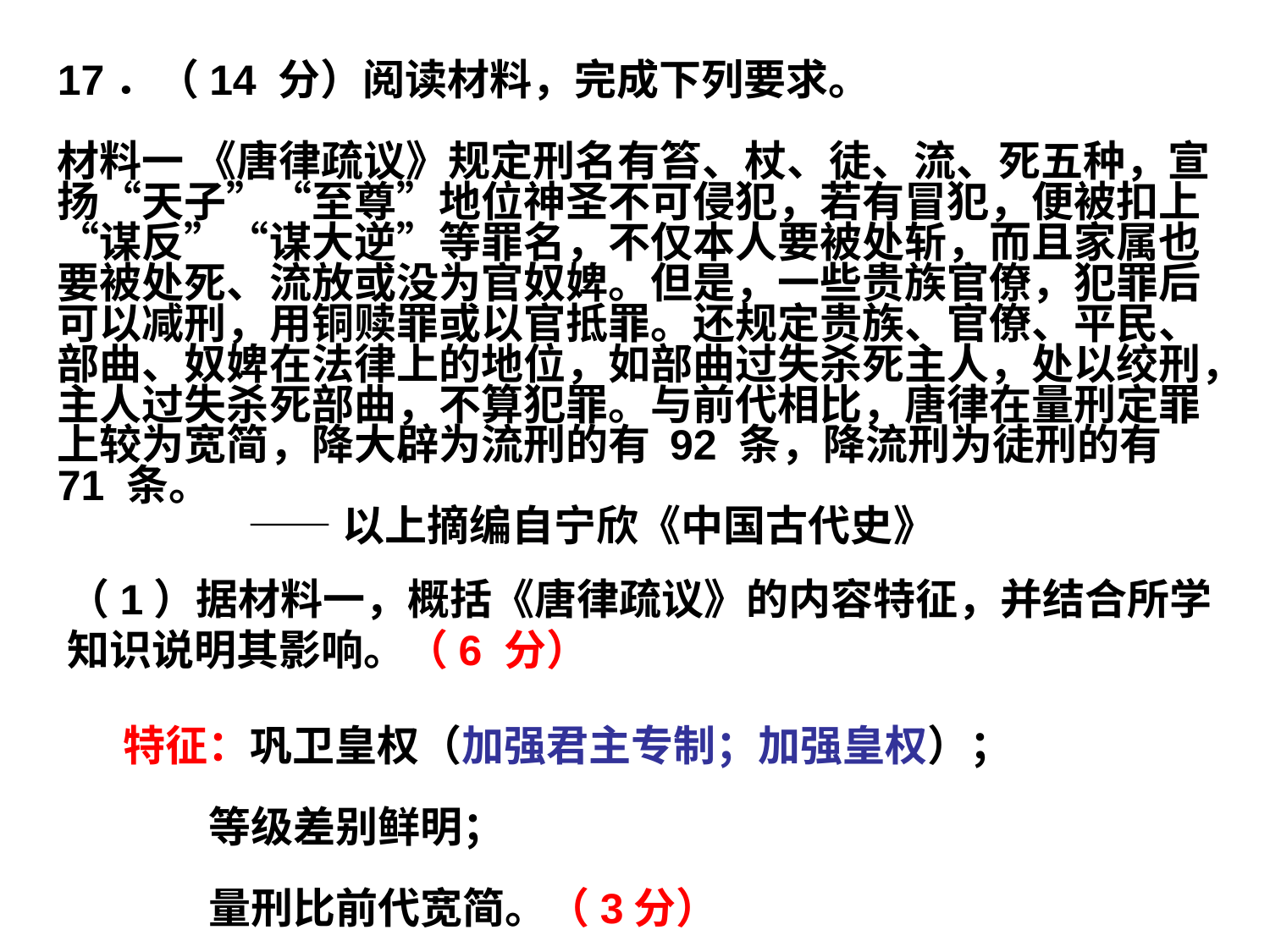

17．（14 分）阅读材料，完成下列要求。

材料一 《唐律疏议》规定刑名有笞、杖、徒、流、死五种，宣扬“天子”“至尊”地位神圣不可侵犯，若有冒犯，便被扣上“谋反”“谋大逆”等罪名，不仅本人要被处斩，而且家属也要被处死、流放或没为官奴婢。但是，一些贵族官僚，犯罪后可以减刑，用铜赎罪或以官抵罪。还规定贵族、官僚、平民、部曲、奴婢在法律上的地位，如部曲过失杀死主人，处以绞刑，主人过失杀死部曲，不算犯罪。与前代相比，唐律在量刑定罪上较为宽简，降大辟为流刑的有 92 条，降流刑为徒刑的有71 条。
                    ——以上摘编自宁欣《中国古代史》
（1）据材料一，概括《唐律疏议》的内容特征，并结合所学知识说明其影响。（6 分）
         特征：巩卫皇权（加强君主专制；加强皇权）；
                  等级差别鲜明；
                  量刑比前代宽简。（3分）